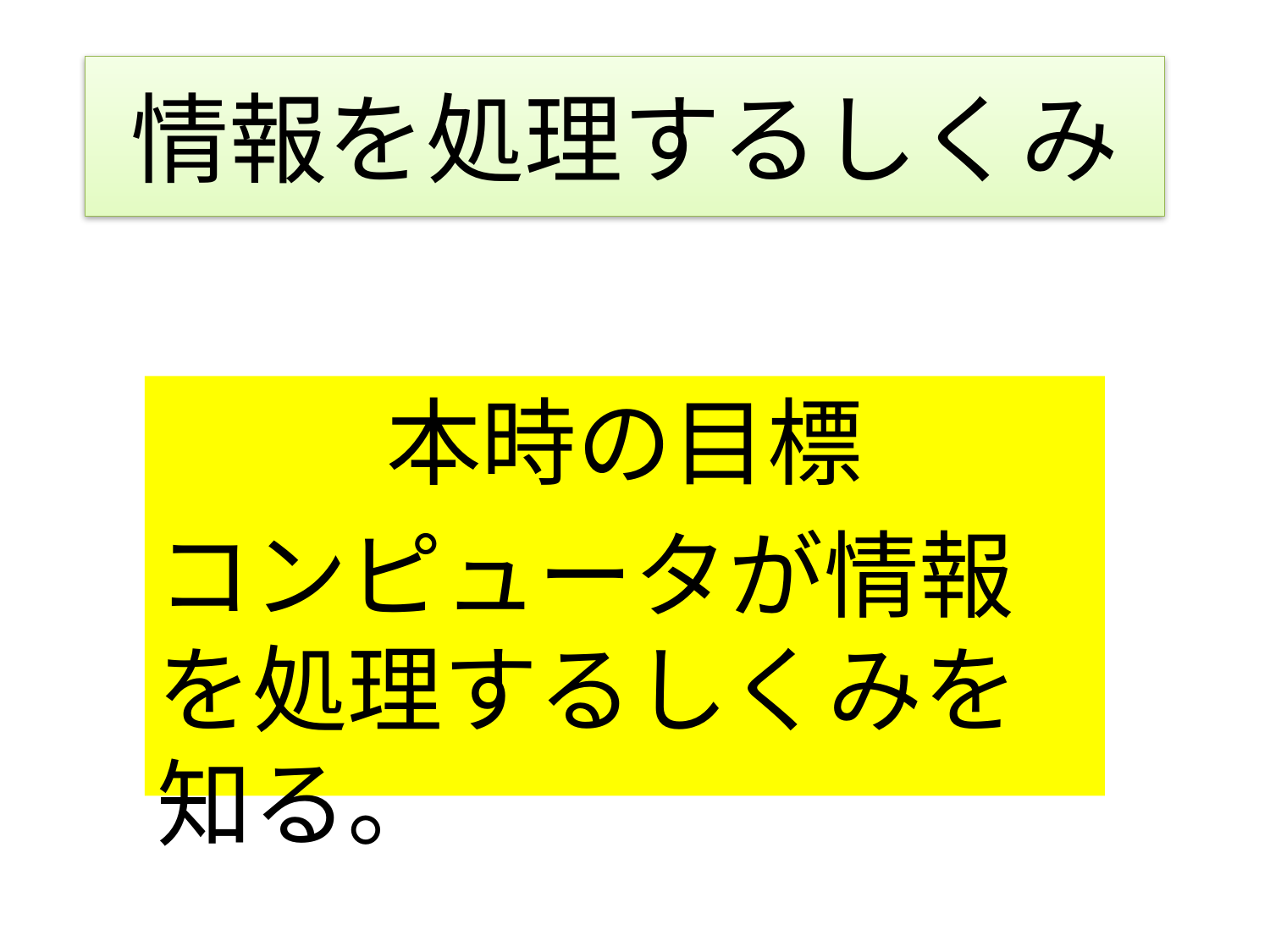

# 情報を処理するしくみ
本時の目標
コンピュータが情報を処理するしくみを知る。